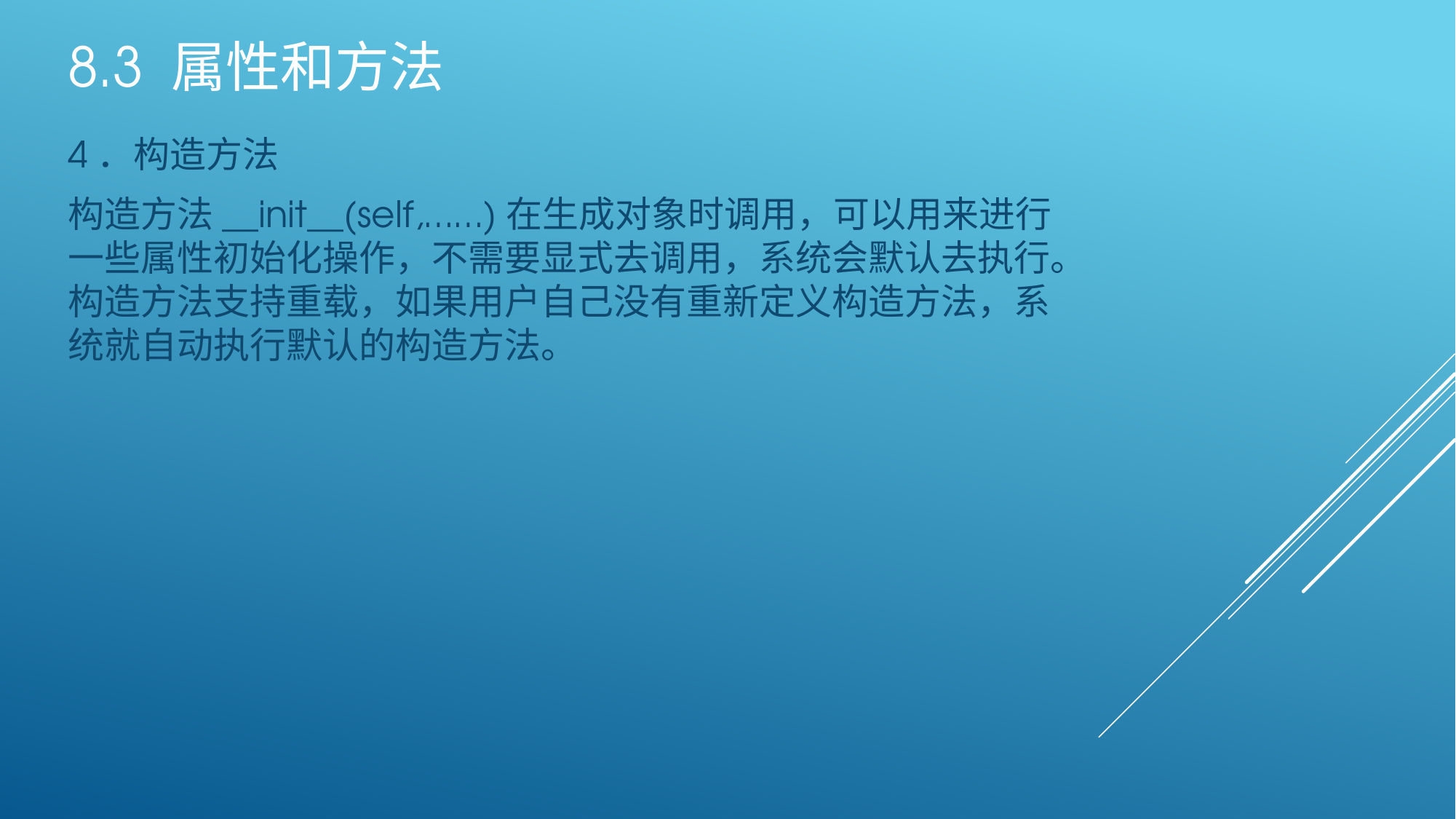

# 8.3 属性和方法
4．构造方法
构造方法__init__(self,……)在生成对象时调用，可以用来进行一些属性初始化操作，不需要显式去调用，系统会默认去执行。构造方法支持重载，如果用户自己没有重新定义构造方法，系统就自动执行默认的构造方法。